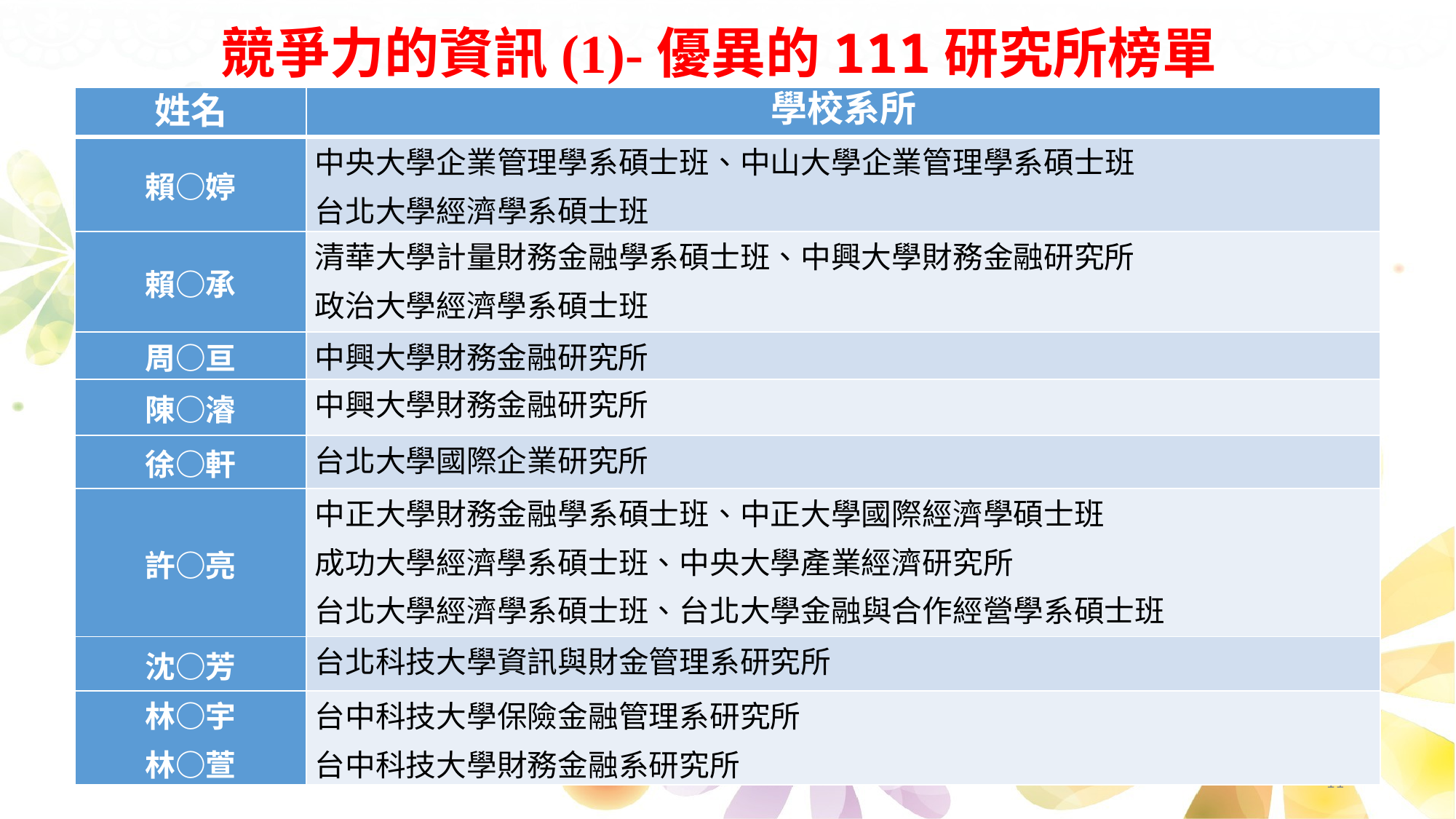

# 競爭力的資訊(1)-優異的111研究所榜單
| 姓名 | 學校系所 |
| --- | --- |
| 賴○婷 | 中央大學企業管理學系碩士班、中山大學企業管理學系碩士班 台北大學經濟學系碩士班 |
| 賴○承 | 清華大學計量財務金融學系碩士班、中興大學財務金融研究所 政治大學經濟學系碩士班 |
| 周○亘 | 中興大學財務金融研究所 |
| 陳○濬 | 中興大學財務金融研究所 |
| 徐○軒 | 台北大學國際企業研究所 |
| 許○亮 | 中正大學財務金融學系碩士班、中正大學國際經濟學碩士班 成功大學經濟學系碩士班、中央大學產業經濟研究所 台北大學經濟學系碩士班、台北大學金融與合作經營學系碩士班 |
| 沈○芳 | 台北科技大學資訊與財金管理系研究所 |
| 林○宇 林○萱 | 台中科技大學保險金融管理系研究所 台中科技大學財務金融系研究所 |
11